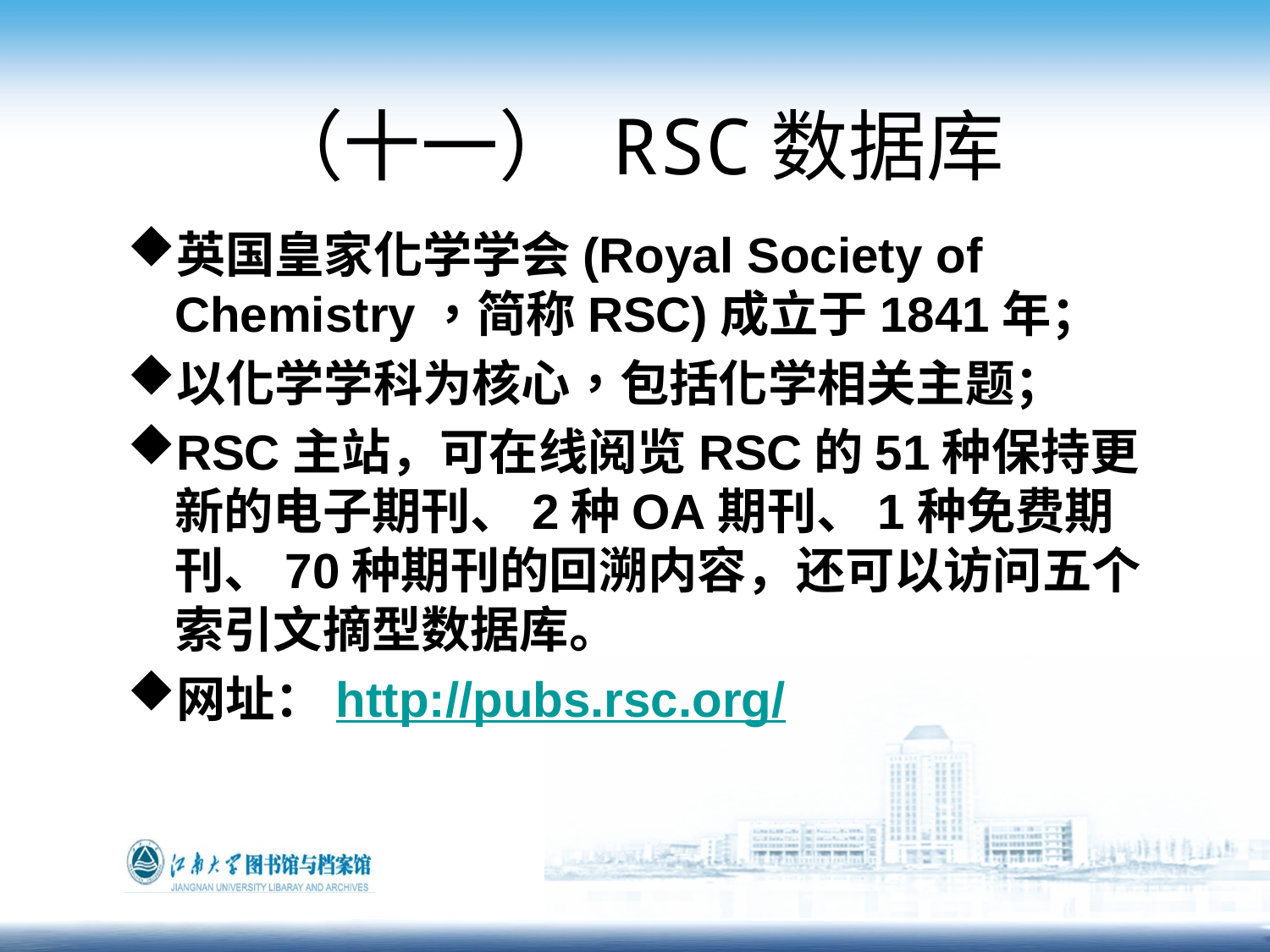

# （十一） RSC数据库
英国皇家化学学会(Royal Society of Chemistry，简称RSC)成立于1841年；
以化学学科为核心，包括化学相关主题；
RSC主站，可在线阅览RSC的51种保持更新的电子期刊、2种OA期刊、1种免费期刊、70种期刊的回溯内容，还可以访问五个索引文摘型数据库。
网址：http://pubs.rsc.org/